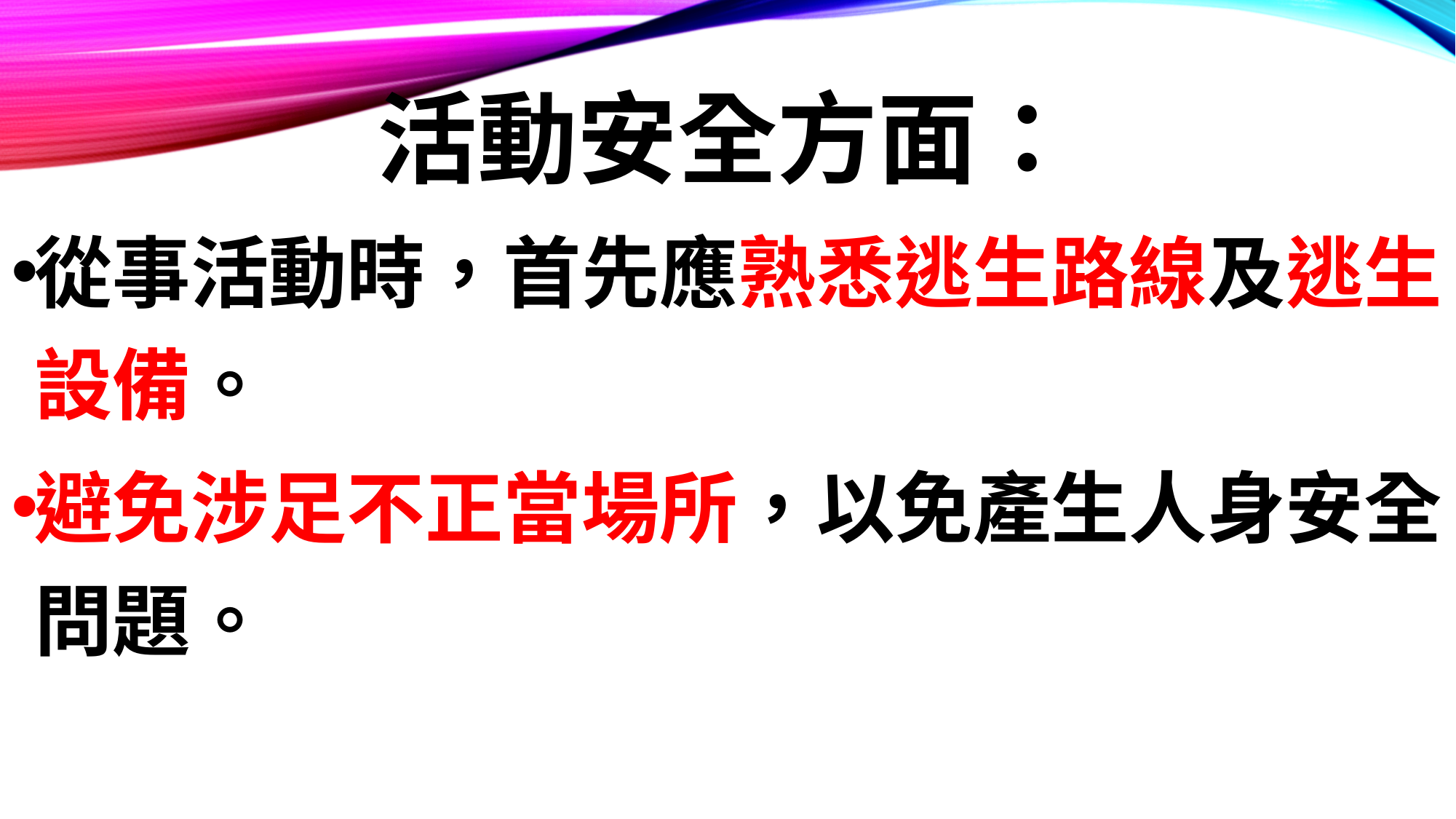

# 活動安全方面：

從事活動時，首先應熟悉逃生路線及逃生設備。
避免涉足不正當場所，以免產生人身安全問題。